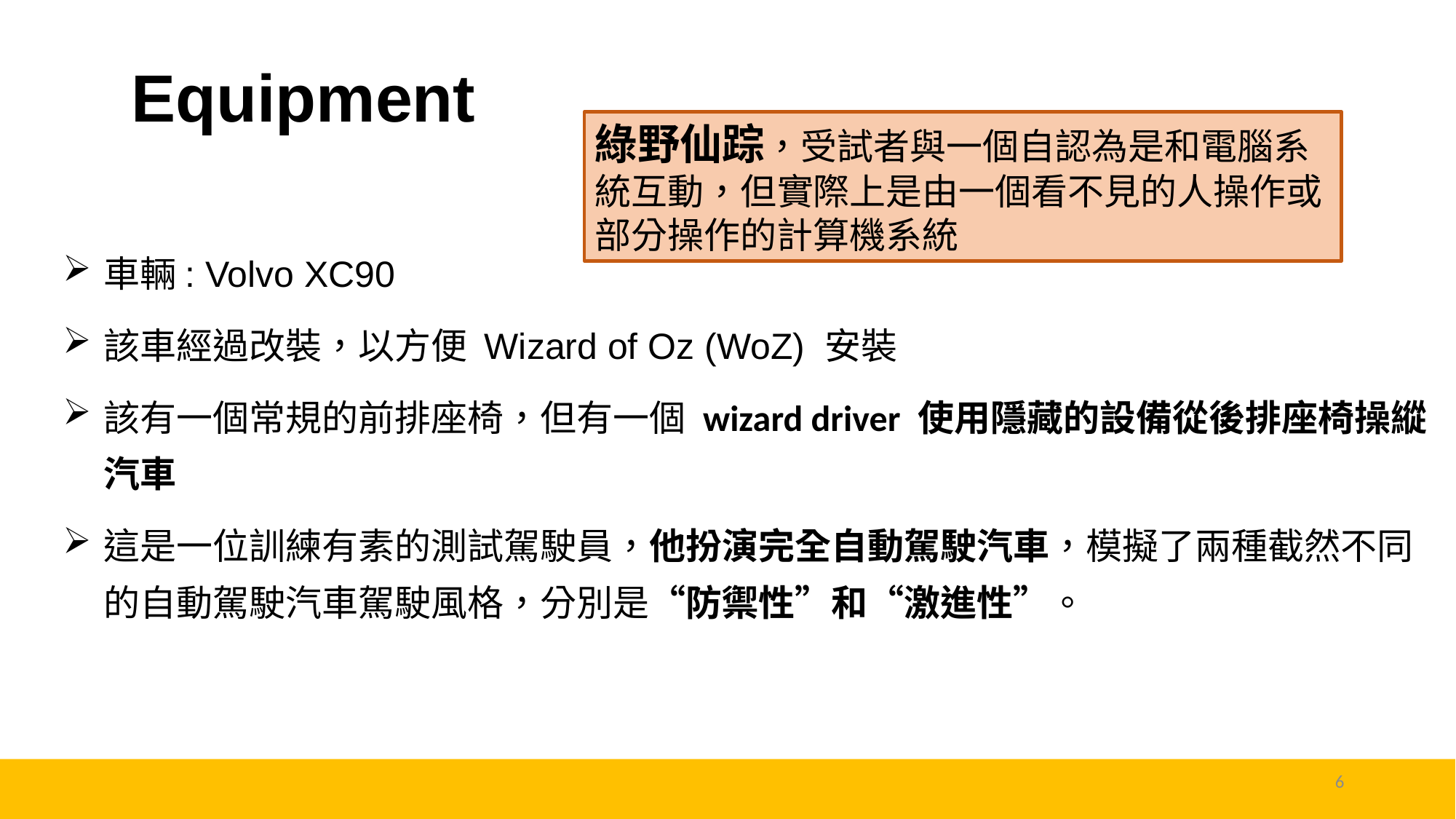

# Equipment
綠野仙踪，受試者與一個自認為是和電腦系統互動，但實際上是由一個看不見的人操作或部分操作的計算機系統
車輛: Volvo XC90
該車經過改裝，以方便 Wizard of Oz (WoZ) 安裝
該有一個常規的前排座椅，但有一個 wizard driver 使用隱藏的設備從後排座椅操縱汽車
這是一位訓練有素的測試駕駛員，他扮演完全自動駕駛汽車，模擬了兩種截然不同的自動駕駛汽車駕駛風格，分別是“防禦性”和“激進性”。

6